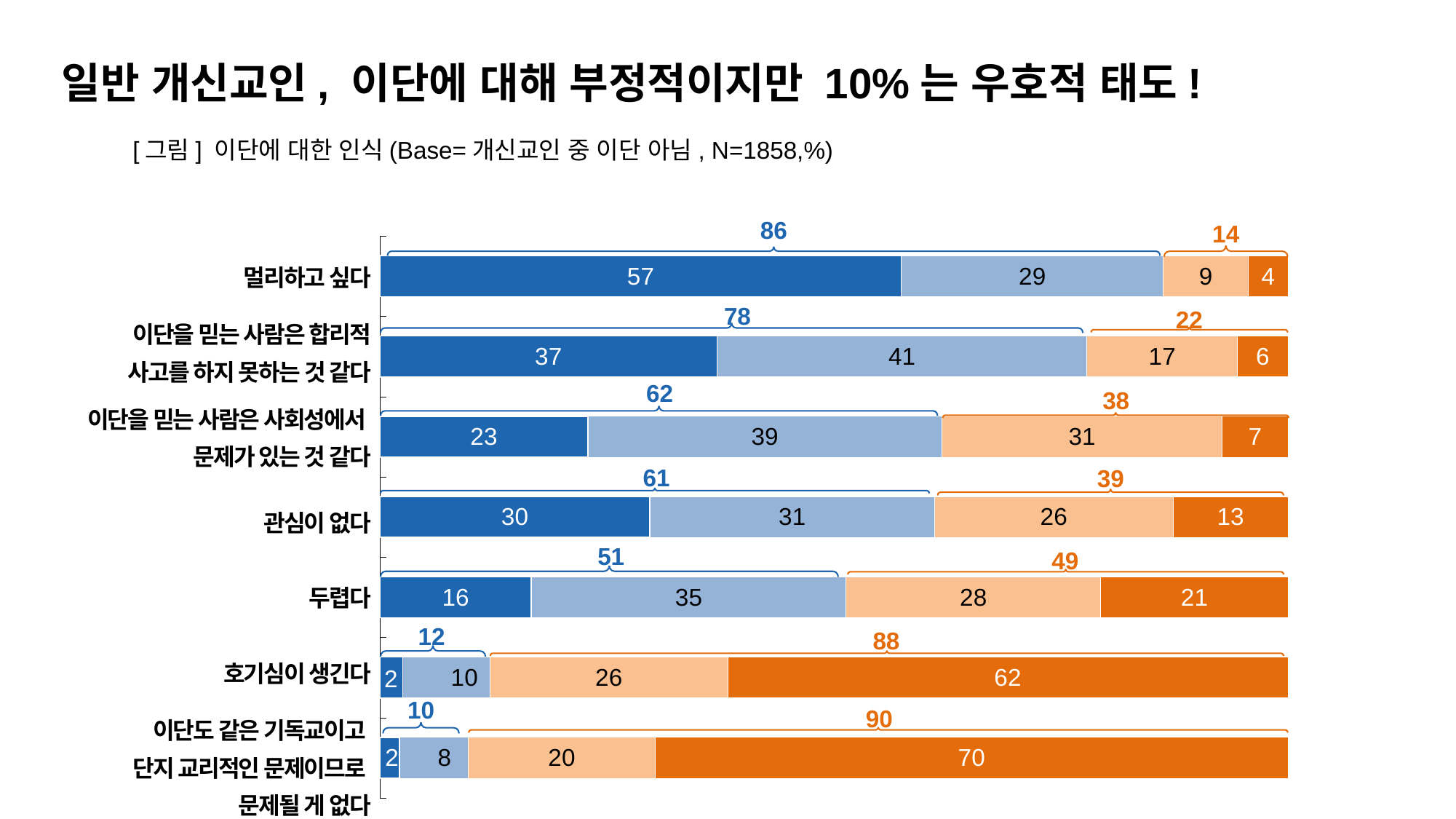

일반 개신교인, 이단에 대해 부정적이지만 10%는 우호적 태도!
[그림] 이단에 대한 인식(Base=개신교인 중 이단 아님, N=1858,%)

### Chart

| Category | 매우 그렇다 | 약간 그렇다 | 별로 그렇지 않다 | 전혀 그렇지 않다 |
|---|---|---|---|---|
86
14

| 멀리하고 싶다 |
| --- |
| 이단을 믿는 사람은 합리적 사고를 하지 못하는 것 같다 |
| 이단을 믿는 사람은 사회성에서 문제가 있는 것 같다 |
| 관심이 없다 |
| 두렵다 |
| 호기심이 생긴다 |
| 이단도 같은 기독교이고 단지 교리적인 문제이므로 문제될 게 없다 |

78
22

62
38
61
39
51
49

12
88
10

90